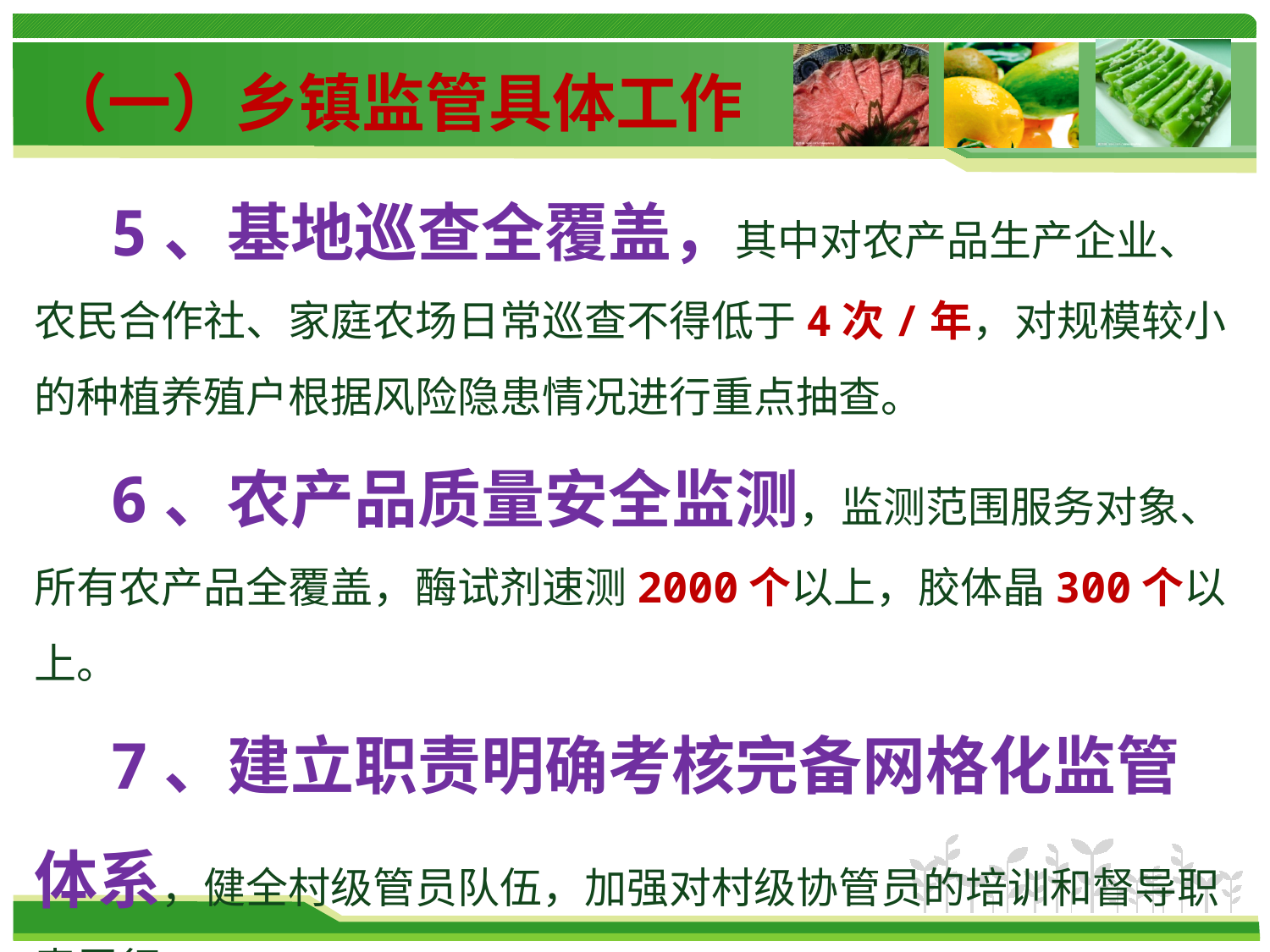

（一）乡镇监管具体工作
  5、基地巡查全覆盖，其中对农产品生产企业、农民合作社、家庭农场日常巡查不得低于4次/年，对规模较小的种植养殖户根据风险隐患情况进行重点抽查。
  6、农产品质量安全监测，监测范围服务对象、所有农产品全覆盖，酶试剂速测2000个以上，胶体晶300个以上。
  7、建立职责明确考核完备网格化监管体系，健全村级管员队伍，加强对村级协管员的培训和督导职责履行。